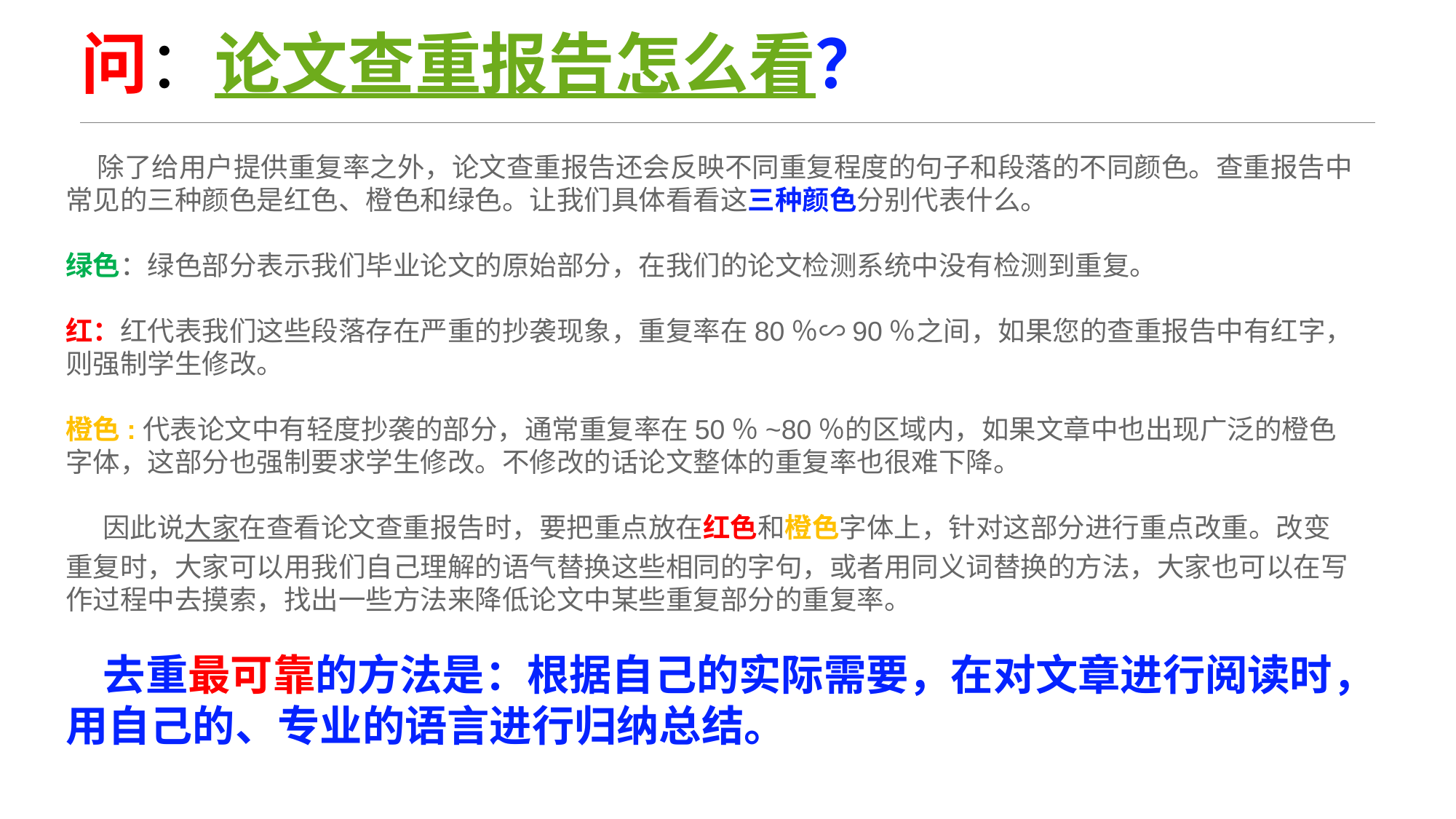

# 问：论文查重报告怎么看？
    除了给用户提供重复率之外，论文查重报告还会反映不同重复程度的句子和段落的不同颜色。查重报告中常见的三种颜色是红色、橙色和绿色。让我们具体看看这三种颜色分别代表什么。
绿色：绿色部分表示我们毕业论文的原始部分，在我们的论文检测系统中没有检测到重复。
红：红代表我们这些段落存在严重的抄袭现象，重复率在80％∽90％之间，如果您的查重报告中有红字，则强制学生修改。
橙色:代表论文中有轻度抄袭的部分，通常重复率在50％~80％的区域内，如果文章中也出现广泛的橙色字体，这部分也强制要求学生修改。不修改的话论文整体的重复率也很难下降。
      因此说大家在查看论文查重报告时，要把重点放在红色和橙色字体上，针对这部分进行重点改重。改变重复时，大家可以用我们自己理解的语气替换这些相同的字句，或者用同义词替换的方法，大家也可以在写作过程中去摸索，找出一些方法来降低论文中某些重复部分的重复率。

     去重最可靠的方法是：根据自己的实际需要，在对文章进行阅读时，用自己的、专业的语言进行归纳总结。